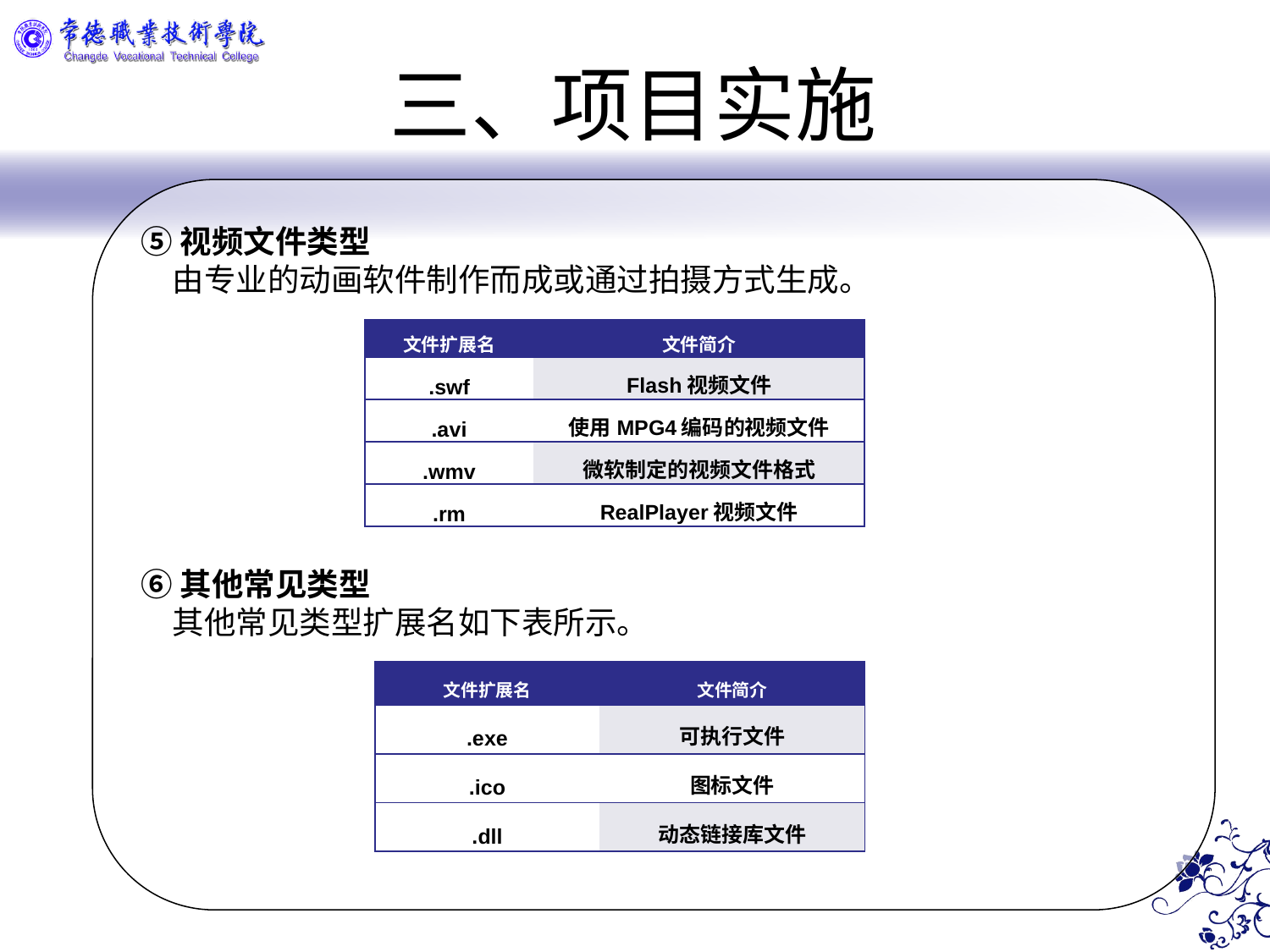

# 三、项目实施
⑤视频文件类型
　由专业的动画软件制作而成或通过拍摄方式生成。

⑥其他常见类型
　其他常见类型扩展名如下表所示。

| 文件扩展名 | 文件简介 |
| --- | --- |
| .swf | Flash视频文件 |
| .avi | 使用MPG4编码的视频文件 |
| .wmv | 微软制定的视频文件格式 |
| .rm | RealPlayer视频文件 |
| 文件扩展名 | 文件简介 |
| --- | --- |
| .exe | 可执行文件 |
| .ico | 图标文件 |
| .dll | 动态链接库文件 |